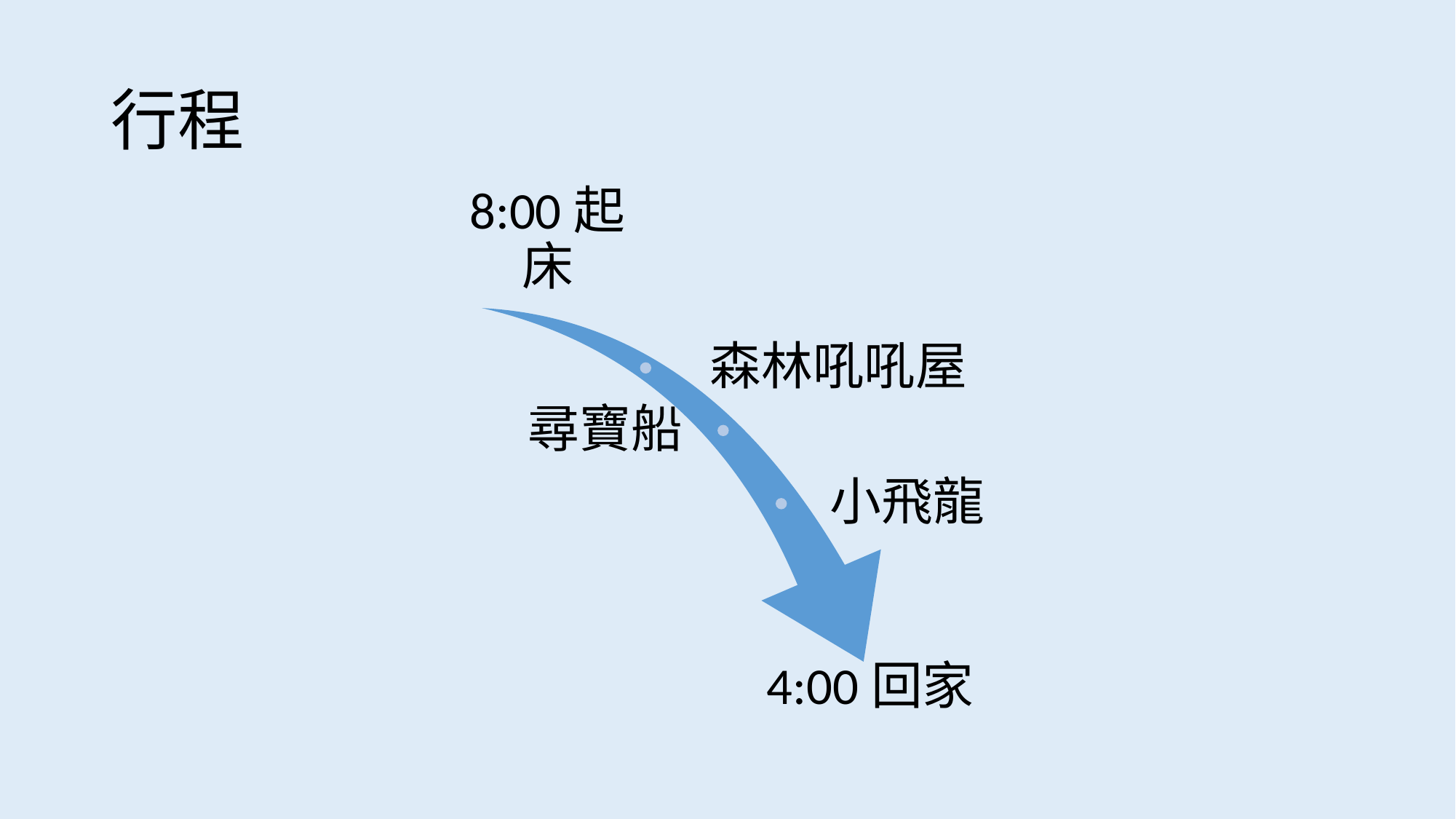

# 行程
8:00起床
森林吼吼屋
尋寶船
小飛龍
4:00回家